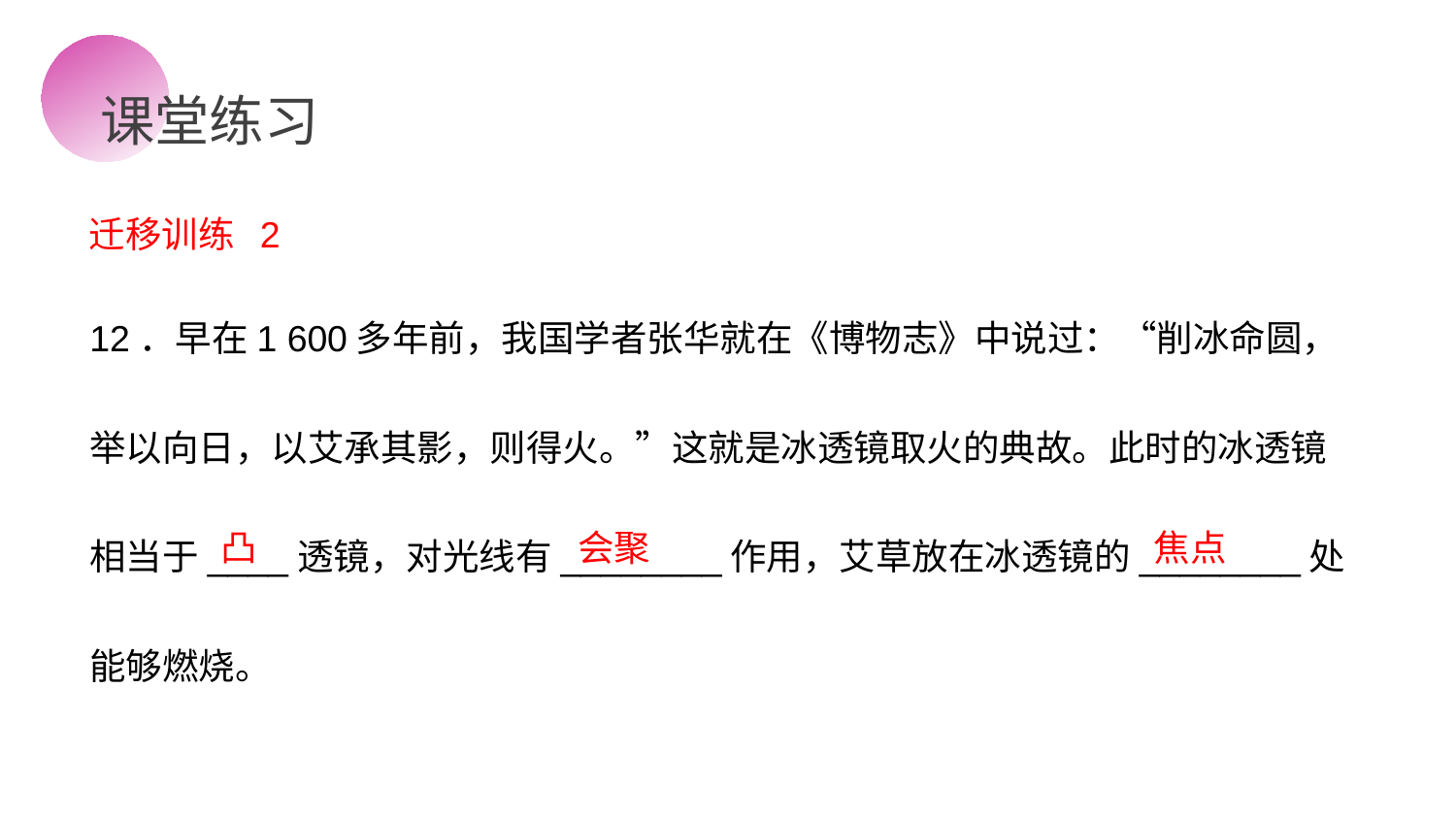

课堂练习
迁移训练  2
12．早在1 600多年前，我国学者张华就在《博物志》中说过：“削冰命圆，举以向日，以艾承其影，则得火。”这就是冰透镜取火的典故。此时的冰透镜相当于____透镜，对光线有________作用，艾草放在冰透镜的________处能够燃烧。
凸
会聚
焦点